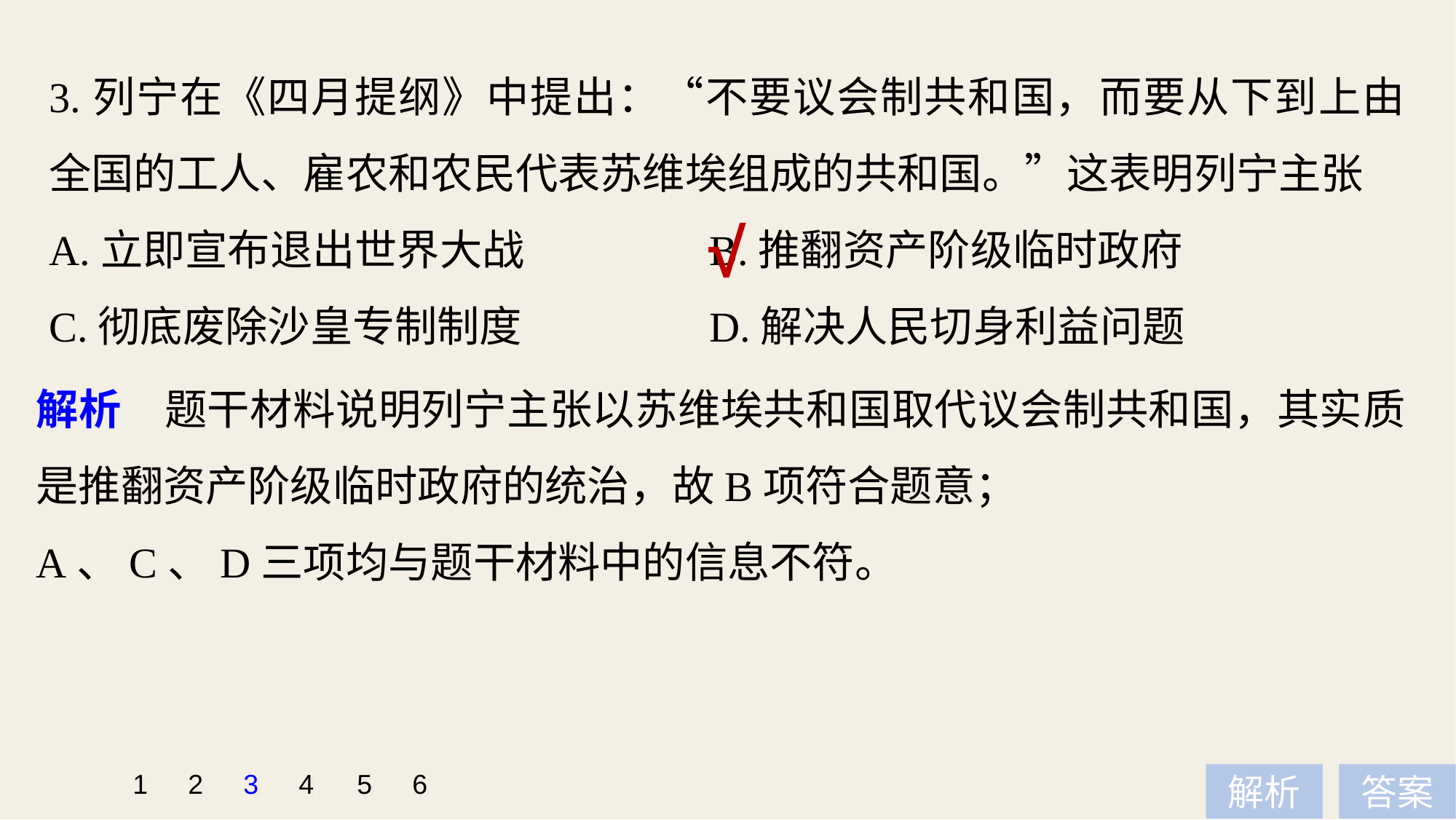

3.列宁在《四月提纲》中提出：“不要议会制共和国，而要从下到上由全国的工人、雇农和农民代表苏维埃组成的共和国。”这表明列宁主张
A.立即宣布退出世界大战  	           B.推翻资产阶级临时政府
C.彻底废除沙皇专制制度  	           D.解决人民切身利益问题
√
解析　题干材料说明列宁主张以苏维埃共和国取代议会制共和国，其实质是推翻资产阶级临时政府的统治，故B项符合题意；
A、C、D三项均与题干材料中的信息不符。
1
2
3
4
5
6
解析
答案